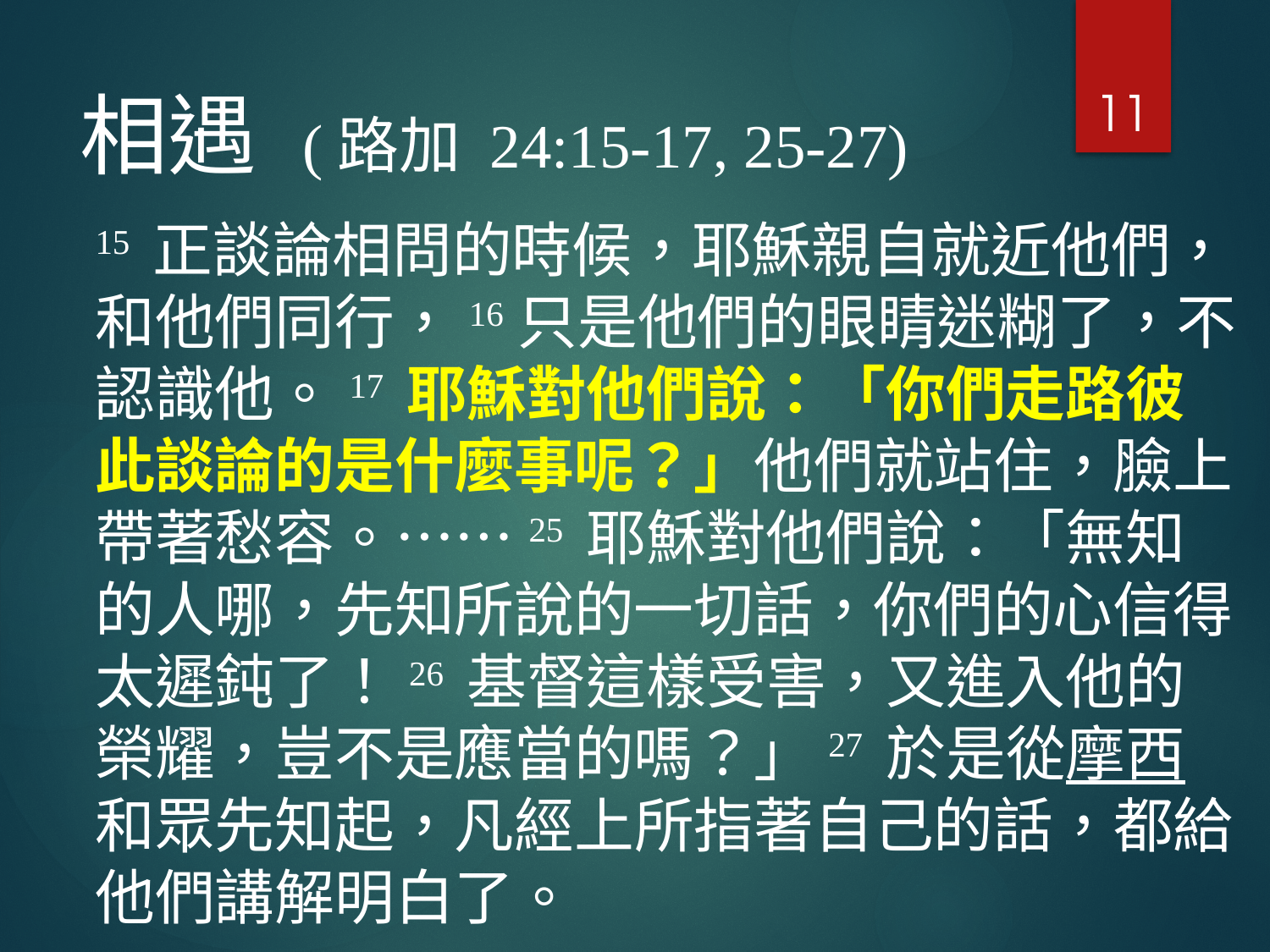

11
# 相遇 (路加 24:15-17, 25-27)
15 正談論相問的時候，耶穌親自就近他們，和他們同行，16只是他們的眼睛迷糊了，不認識他。17 耶穌對他們說：「你們走路彼此談論的是什麼事呢？」他們就站住，臉上帶著愁容。……25 耶穌對他們說：「無知的人哪，先知所說的一切話，你們的心信得太遲鈍了！26 基督這樣受害，又進入他的榮耀，豈不是應當的嗎？」27 於是從摩西和眾先知起，凡經上所指著自己的話，都給他們講解明白了。